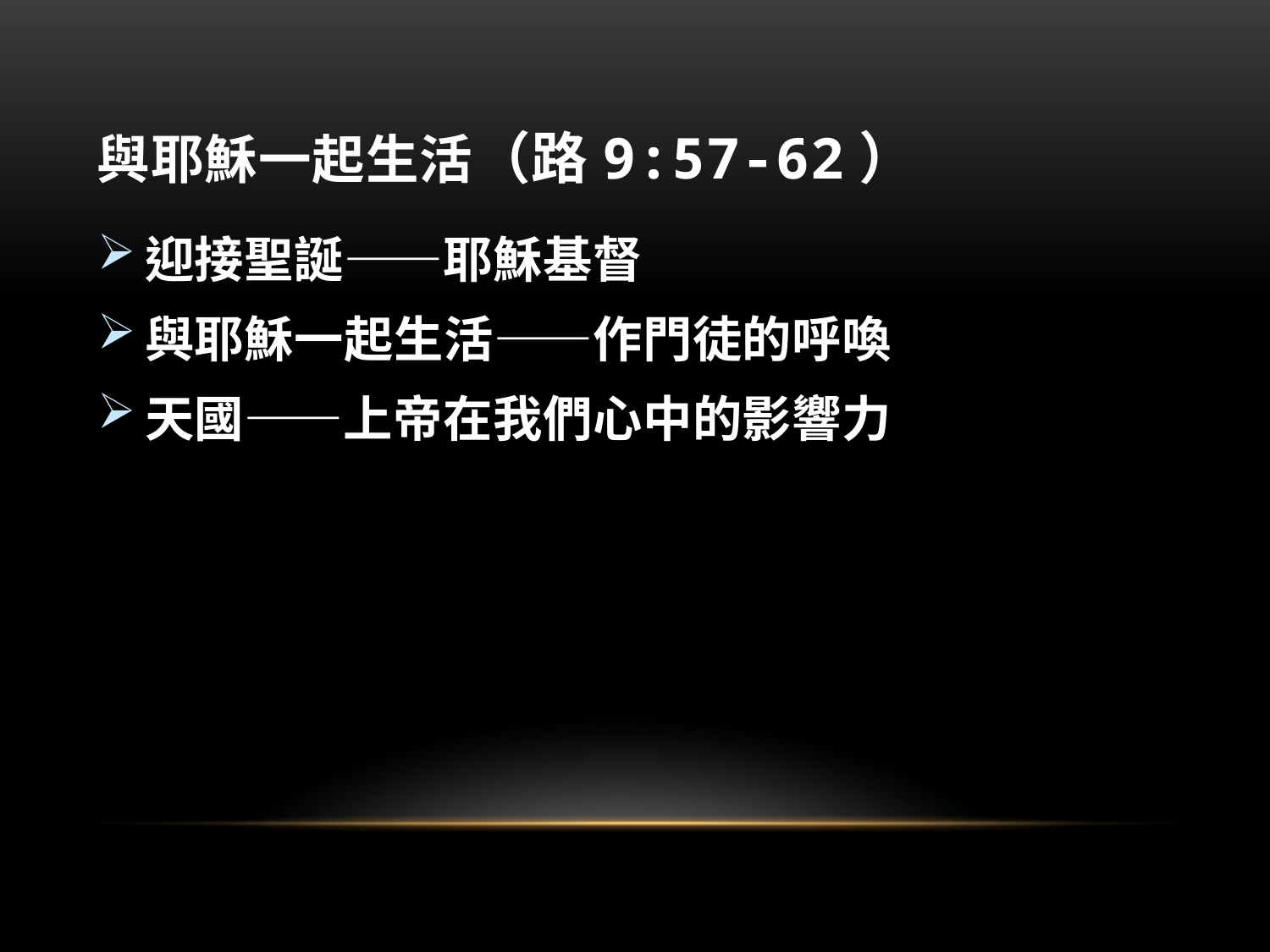

# 與耶穌一起生活（路9:57-62）
迎接聖誕——耶穌基督
與耶穌一起生活——作門徒的呼喚
天國——上帝在我們心中的影響力